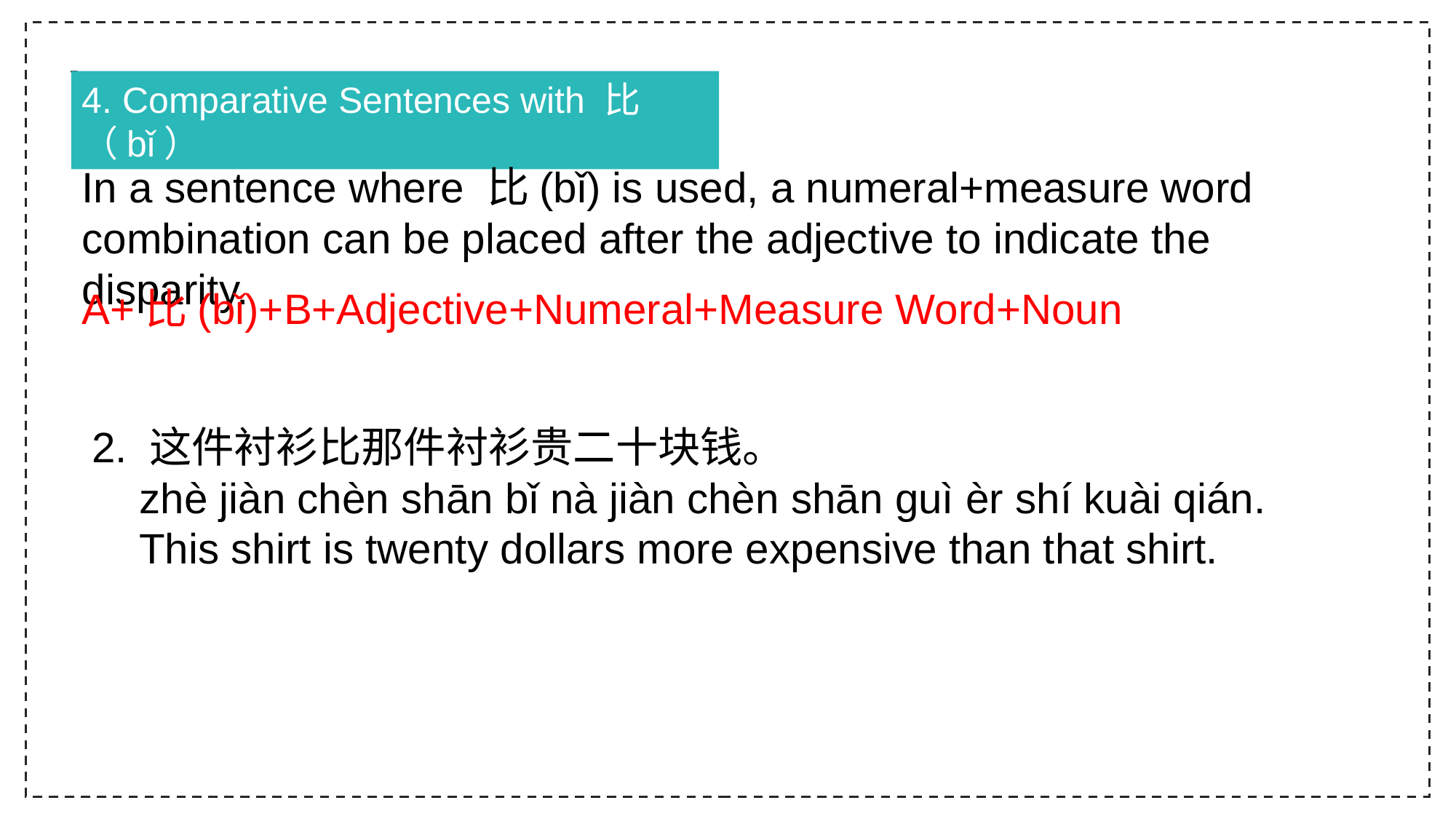

4. Comparative Sentences with 比（bǐ）
In a sentence where 比(bǐ) is used, a numeral+measure word combination can be placed after the adjective to indicate the disparity.
A+比(bǐ)+B+Adjective+Numeral+Measure Word+Noun
2. 这件衬衫比那件衬衫贵二十块钱。
    zhè jiàn chèn shān bǐ nà jiàn chèn shān guì èr shí kuài qián.
    This shirt is twenty dollars more expensive than that shirt.